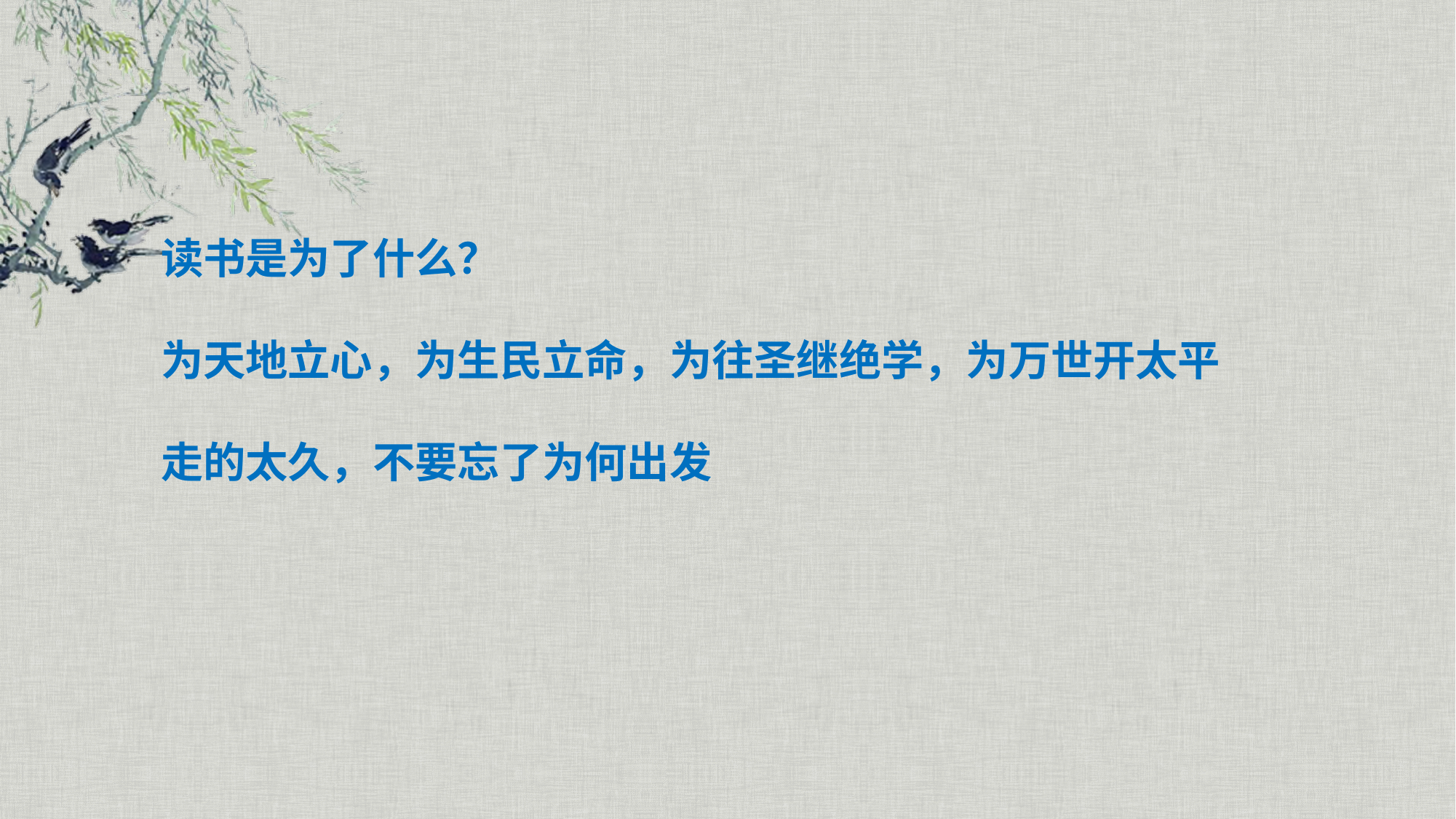

读书是为了什么？

为天地立心，为生民立命，为往圣继绝学，为万世开太平

走的太久，不要忘了为何出发